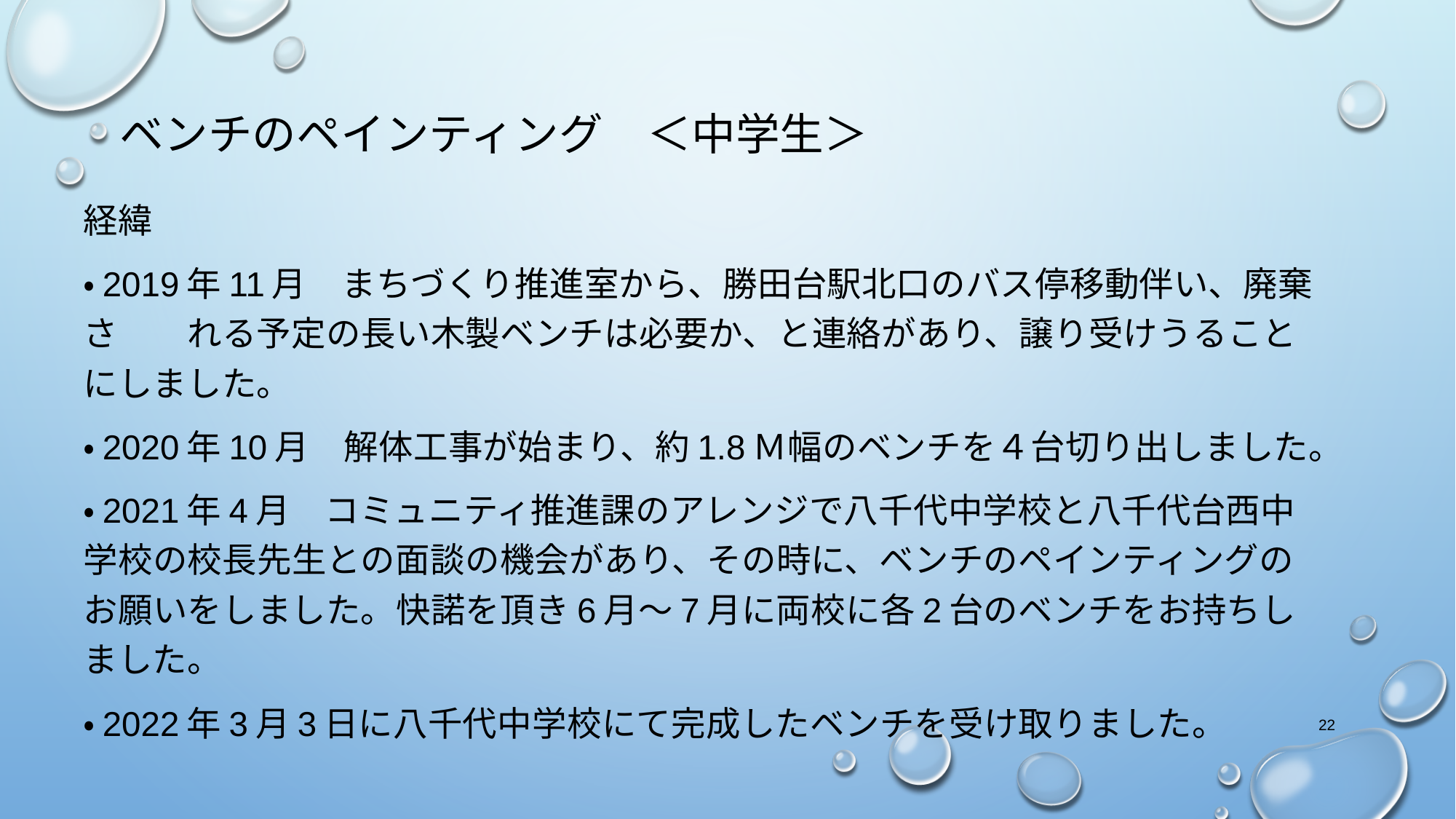

# ベンチのペインティング　＜中学生＞
経緯
・2019年11月　まちづくり推進室から、勝田台駅北口のバス停移動伴い、廃棄さ　　れる予定の長い木製ベンチは必要か、と連絡があり、譲り受けうることにしました。
・2020年10月　解体工事が始まり、約1.8ｍ幅のベンチを４台切り出しました。
・2021年4月　コミュニティ推進課のアレンジで八千代中学校と八千代台西中学校の校長先生との面談の機会があり、その時に、ベンチのペインティングのお願いをしました。快諾を頂き6月～7月に両校に各2台のベンチをお持ちしました。
・2022年3月3日に八千代中学校にて完成したベンチを受け取りました。

22